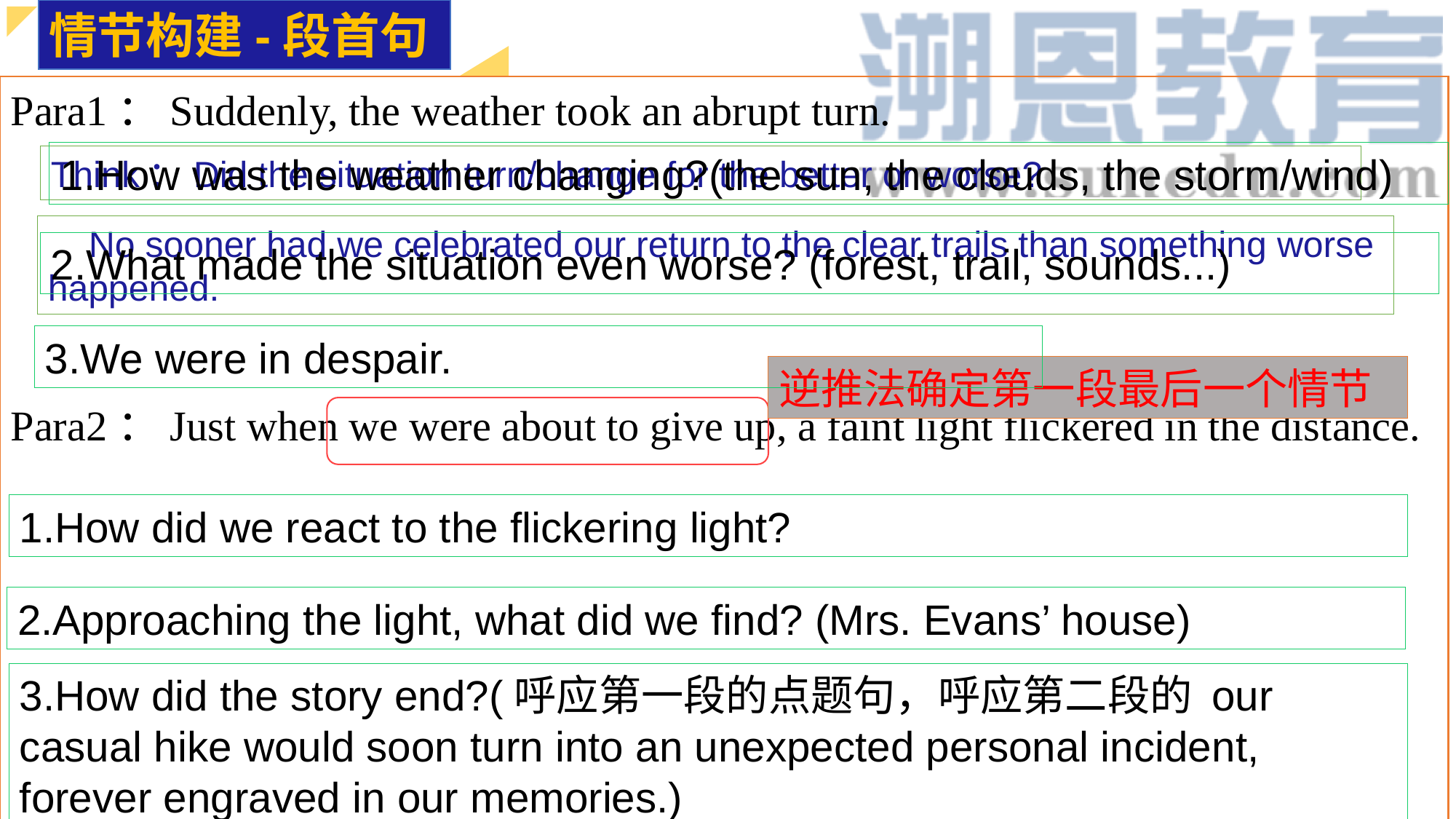

情节构建-段首句

Para1：Suddenly, the weather took an abrupt turn.

Para2：Just when we were about to give up, a faint light flickered in the distance.

1.How was the weather changing?(the sun, the clouds, the storm/wind)
Think：Did the situation turn/change for the better or worse?
    No sooner had we celebrated our return to the clear trails than something worse happened.
2.What made the situation even worse? (forest, trail, sounds...)
3.We were in despair.
逆推法确定第一段最后一个情节

1.How did we react to the flickering light?
2.Approaching the light, what did we find? (Mrs. Evans’ house)
3.How did the story end?(呼应第一段的点题句，呼应第二段的 our casual hike would soon turn into an unexpected personal incident, forever engraved in our memories.)